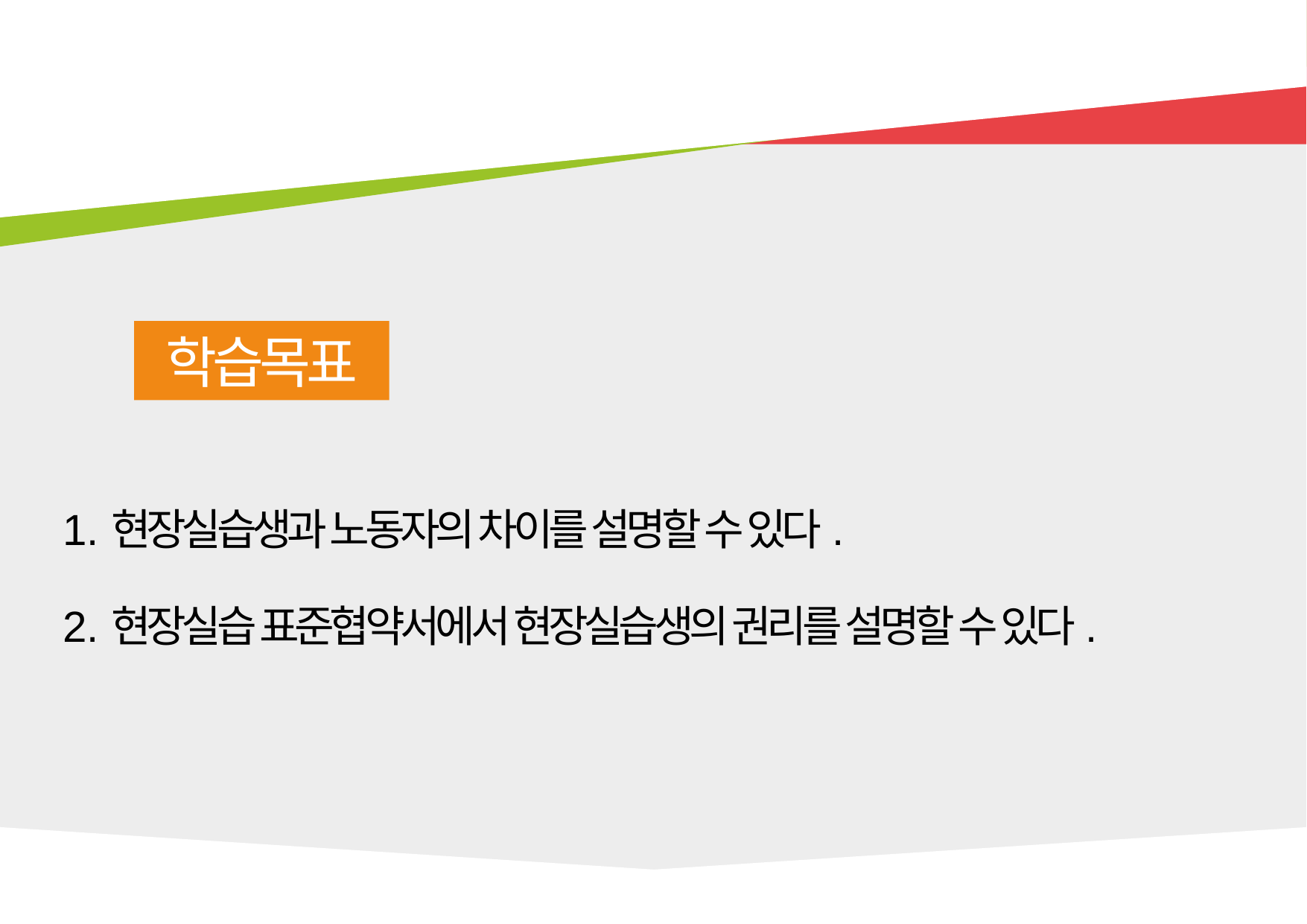

학습목표
현장실습생과 노동자의 차이를 설명할 수 있다.
현장실습 표준협약서에서 현장실습생의 권리를 설명할 수 있다.